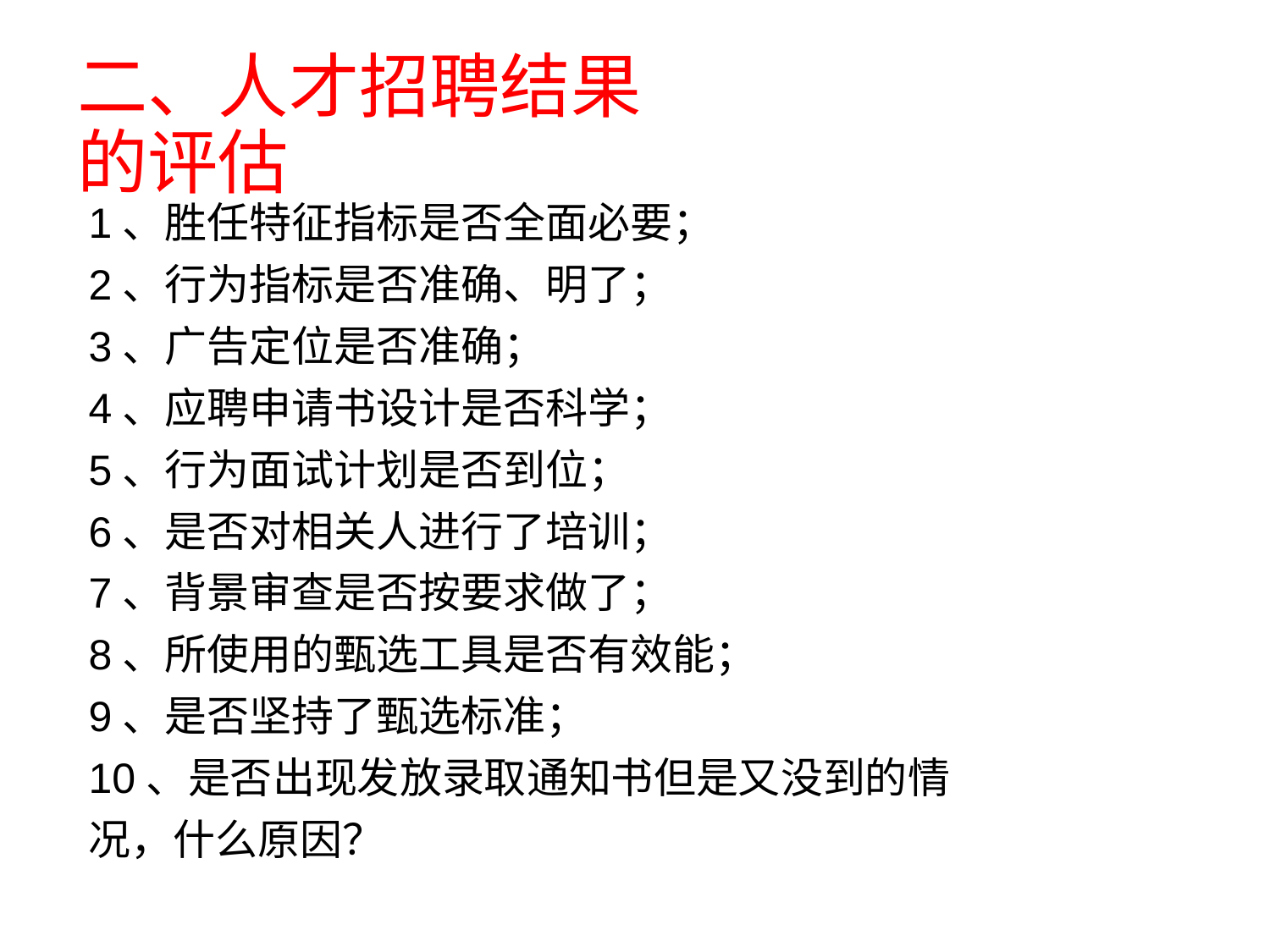

# 二、人才招聘结果的评估
1、胜任特征指标是否全面必要；
2、行为指标是否准确、明了；
3、广告定位是否准确；
4、应聘申请书设计是否科学；
5、行为面试计划是否到位；
6、是否对相关人进行了培训；
7、背景审查是否按要求做了；
8、所使用的甄选工具是否有效能；
9、是否坚持了甄选标准；
10、是否出现发放录取通知书但是又没到的情况，什么原因？